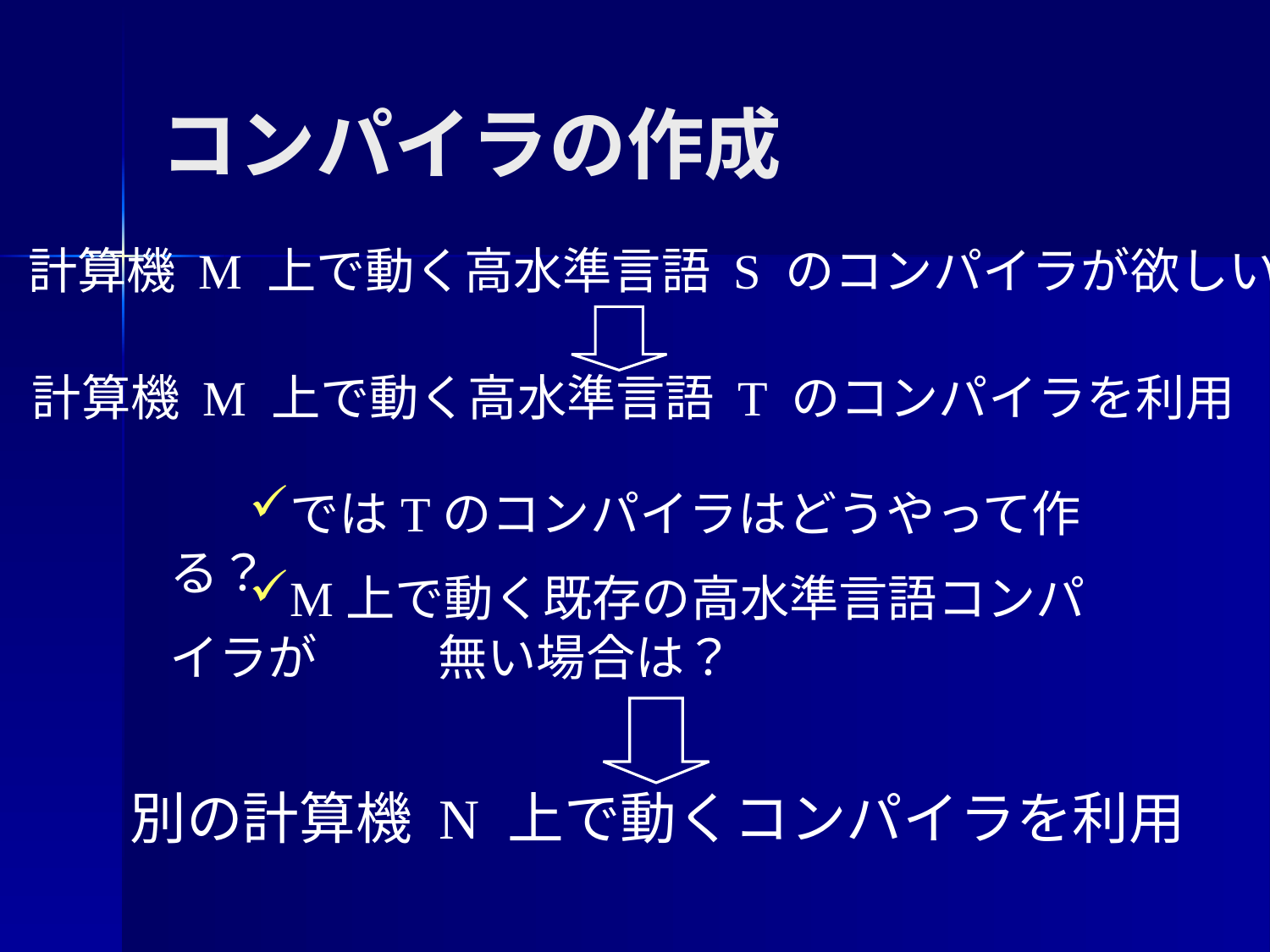

# コンパイラの作成
計算機 M 上で動く高水準言語 S のコンパイラが欲しい

計算機 M 上で動く高水準言語 T のコンパイラを利用
ではTのコンパイラはどうやって作る？
M上で動く既存の高水準言語コンパイラが  　　無い場合は？

別の計算機 N 上で動くコンパイラを利用